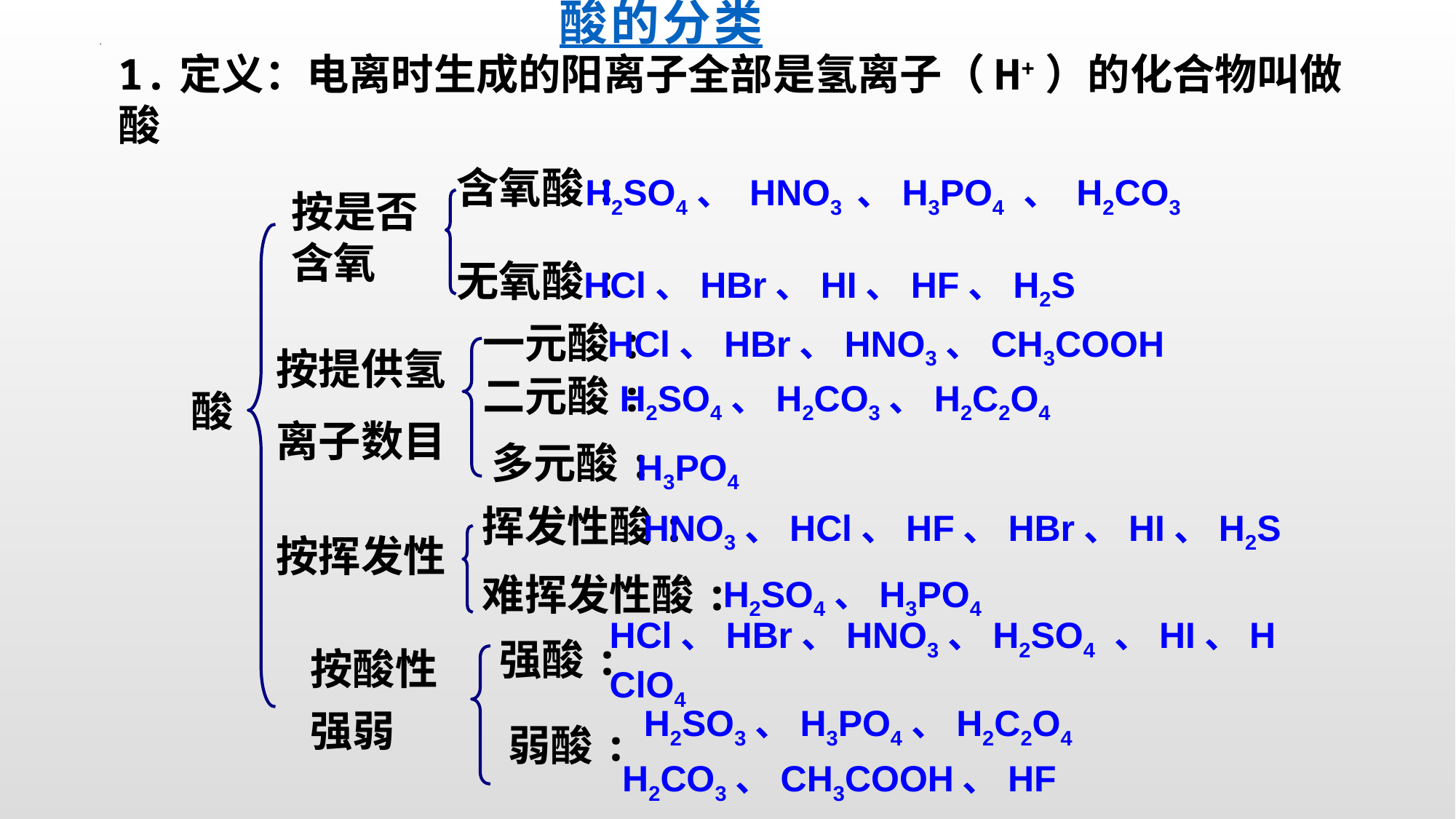

酸的分类
1.定义：电离时生成的阳离子全部是氢离子（H+）的化合物叫做酸
含氧酸:
H2SO4、 HNO3 、H3PO4 、 H2CO3
按是否含氧

无氧酸:
HCl、HBr、HI、HF、H2S
一元酸:
HCl、HBr、HNO3、CH3COOH
按提供氢
离子数目

二元酸:
H2SO4、H2CO3、H2C2O4
酸
多元酸:
H3PO4
挥发性酸:
HNO3、HCl、HF、HBr、HI、H2S
按挥发性

难挥发性酸:
H2SO4、H3PO4
强酸:
HCl、HBr、HNO3、H2SO4 、HI、HClO4
按酸性
强弱

H2SO3、H3PO4、H2C2O4
弱酸:
H2CO3、CH3COOH、HF